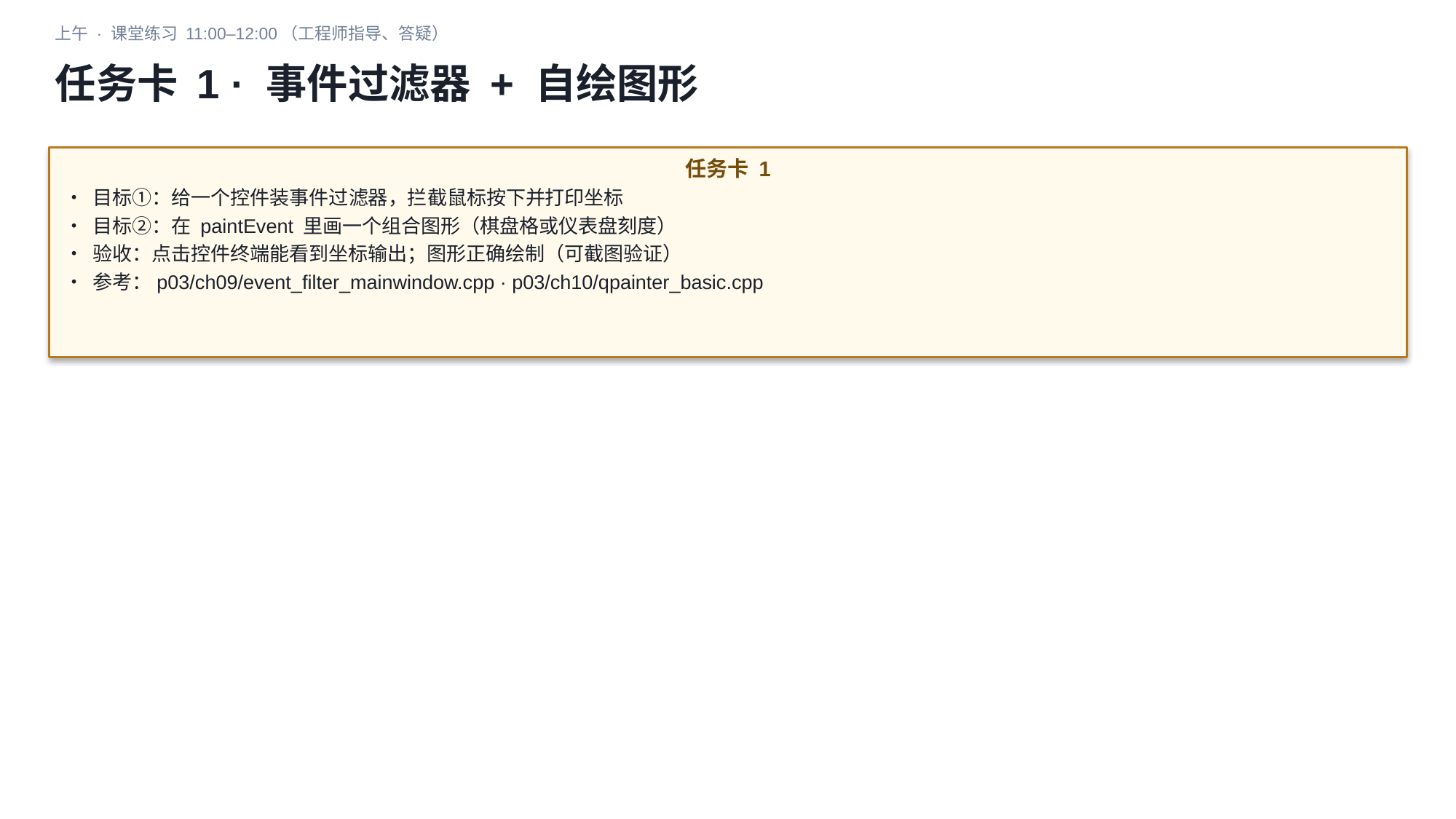

上午 · 课堂练习 11:00–12:00（工程师指导、答疑）
任务卡 1 · 事件过滤器 + 自绘图形
任务卡 1
• 目标①：给一个控件装事件过滤器，拦截鼠标按下并打印坐标
• 目标②：在 paintEvent 里画一个组合图形（棋盘格或仪表盘刻度）
• 验收：点击控件终端能看到坐标输出；图形正确绘制（可截图验证）
• 参考：p03/ch09/event_filter_mainwindow.cpp · p03/ch10/qpainter_basic.cpp